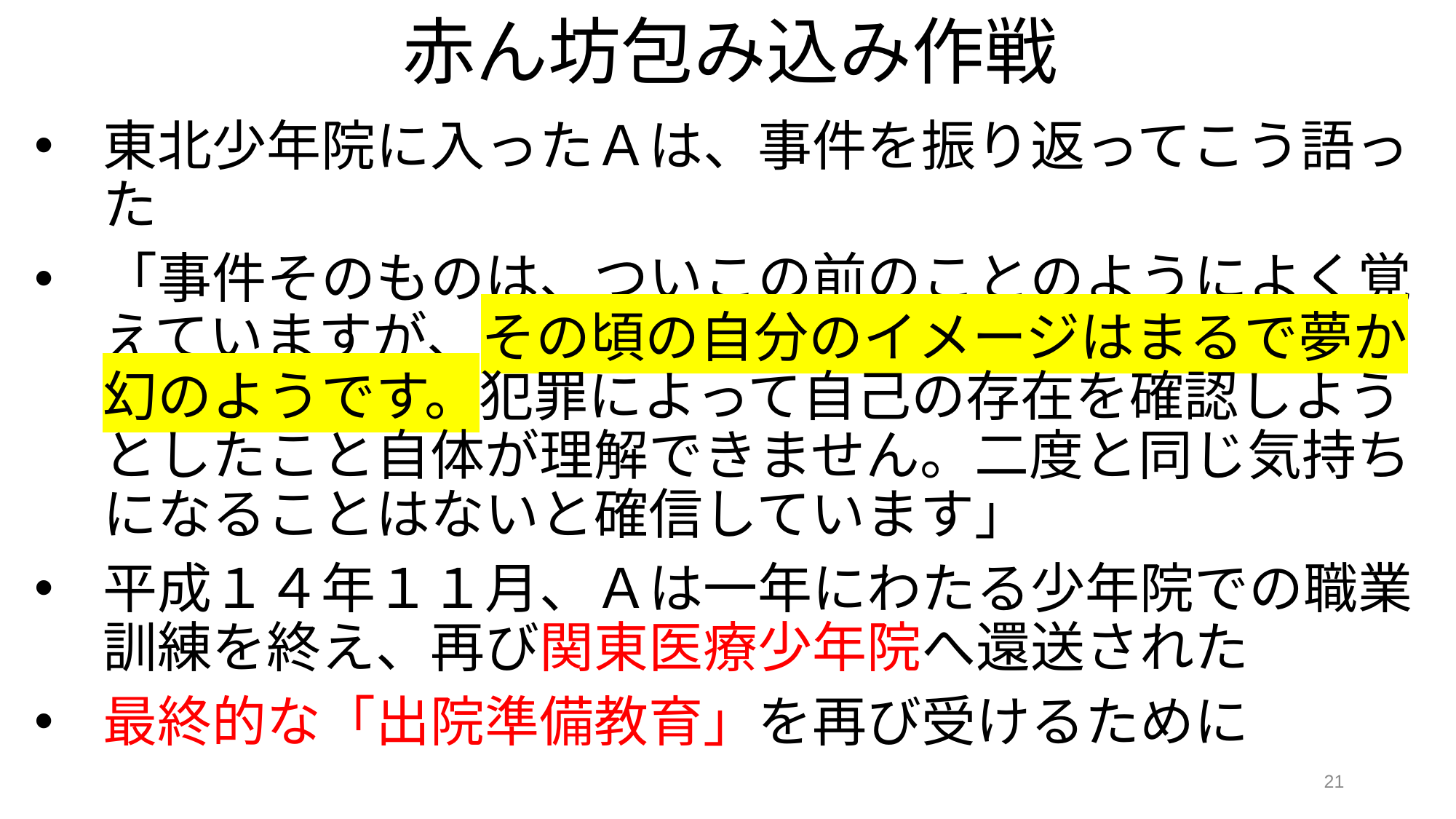

# 赤ん坊包み込み作戦
東北少年院に入ったＡは、事件を振り返ってこう語った
「事件そのものは、ついこの前のことのようによく覚えていますが、その頃の自分のイメージはまるで夢か幻のようです。犯罪によって自己の存在を確認しようとしたこと自体が理解できません。二度と同じ気持ちになることはないと確信しています」
平成１４年１１月、Ａは一年にわたる少年院での職業訓練を終え、再び関東医療少年院へ還送された
最終的な「出院準備教育」を再び受けるために

21